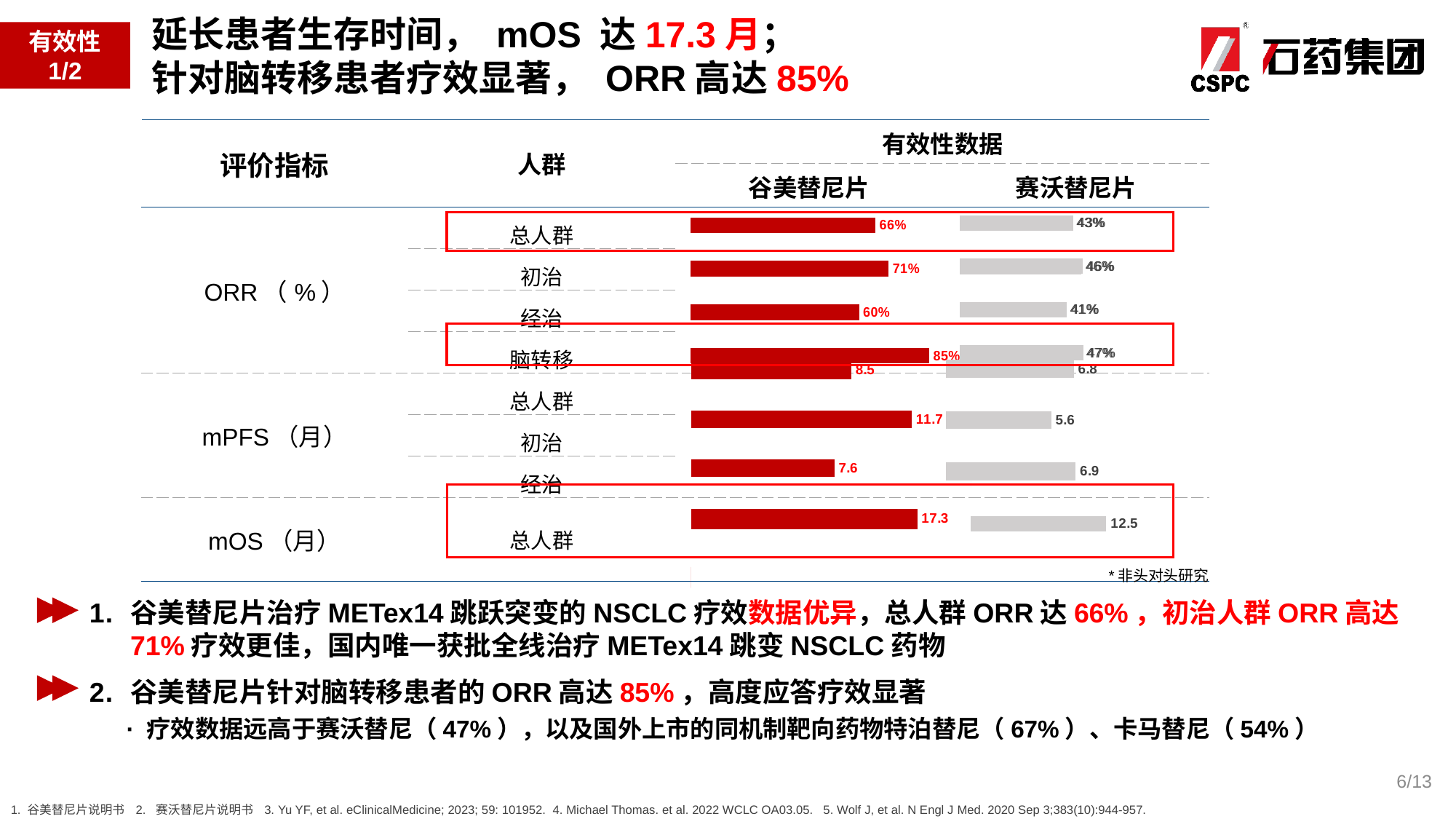

延长患者生存时间， mOS 达17.3月；
针对脑转移患者疗效显著， ORR高达85%
有效性
1/2
| 评价指标 | 人群 | 有效性数据 |  |
| --- | --- | --- | --- |
|  |  | 谷美替尼片 | 赛沃替尼片 |
| ORR（%） | 总人群 |  |  |
|  | 初治 |  |  |
|  | 经治 |  |  |
|  | 脑转移 |  |  |
| mPFS（月） | 总人群 |  |  |
|  | 初治 |  |  |
|  | 经治 |  |  |
| mOS（月） | 总人群 |  |  |

### Chart

| Category |  |
|---|---|
| 总人群 | 0.429 |
| 初治 | 0.464 |
| 经治 | 0.405 |
| 脑转移 | 0.467 |

### Chart

| Category |  |
|---|---|
| 总人群 | 0.429 |
| 初治 | 0.464 |
| 经治 | 0.405 |
| 脑转移 | 0.467 |

### Chart

| Category |  |
|---|---|
| 总人群 | 0.658 |
| 初治 | 0.705 |
| 经治 | 0.6 |
| 脑转移 | 0.85 |

### Chart

| Category |  |
|---|---|
| 总人群 | 6.8 |
| 初治 | 5.6 |
| 经治 | 6.9 |

### Chart

| Category |  |
|---|---|
| 总人群 | 8.5 |
| 初治 | 11.7 |
| 经治 | 7.6 |

### Chart

| Category |  |
|---|---|

### Chart

| Category |  |
|---|---|
*非头对头研究
谷美替尼片治疗METex14跳跃突变的NSCLC疗效数据优异，总人群ORR达66%，初治人群ORR高达71%疗效更佳，国内唯一获批全线治疗METex14跳变NSCLC药物

谷美替尼片针对脑转移患者的ORR高达85%，高度应答疗效显著

· 疗效数据远高于赛沃替尼（47%），以及国外上市的同机制靶向药物特泊替尼（67%）、卡马替尼（54%）
6/13
1. 谷美替尼片说明书   2.  赛沃替尼片说明书   3. Yu YF, et al. eClinicalMedicine; 2023; 59: 101952.  4. Michael Thomas. et al. 2022 WCLC OA03.05.   5. Wolf J, et al. N Engl J Med. 2020 Sep 3;383(10):944-957.